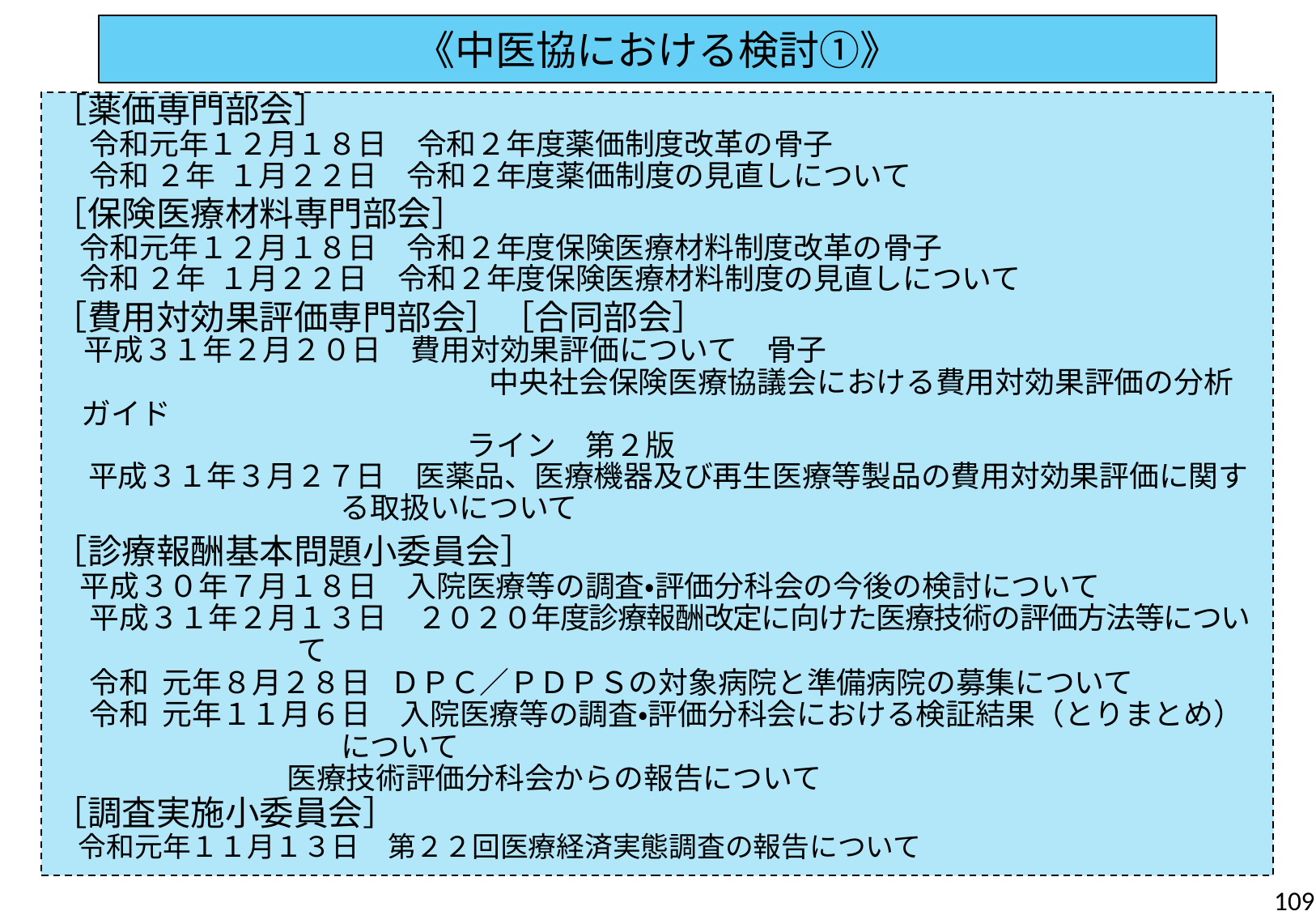

《中医協における検討①》
［薬価専門部会］
　 令和元年１２月１８日　令和２年度薬価制度改革の骨子
　 令和 ２年  １月２２日　令和２年度薬価制度の見直しについて
［保険医療材料専門部会］
   令和元年１２月１８日　令和２年度保険医療材料制度改革の骨子
   令和 ２年  １月２２日　令和２年度保険医療材料制度の見直しについて
［費用対効果評価専門部会］［合同部会］
   平成３１年２月２０日　費用対効果評価について　骨子
　 　　　　　　　　　　　　　  中央社会保険医療協議会における費用対効果評価の分析ガイド
　　　　　　　　　　　　　    ライン　第２版
 平成３１年３月２７日　医薬品、医療機器及び再生医療等製品の費用対効果評価に関する取扱いについて
［診療報酬基本問題小委員会］
   平成３０年７月１８日　入院医療等の調査・評価分科会の今後の検討について
　 平成３１年２月１３日　２０２０年度診療報酬改定に向けた医療技術の評価方法等について
　 令和  元年８月２８日   ＤＰＣ／ＰＤＰＳの対象病院と準備病院の募集について
　 令和  元年１１月６日　入院医療等の調査・評価分科会における検証結果（とりまとめ）について
                                  医療技術評価分科会からの報告について
［調査実施小委員会］
   令和元年１１月１３日　第２２回医療経済実態調査の報告について
109